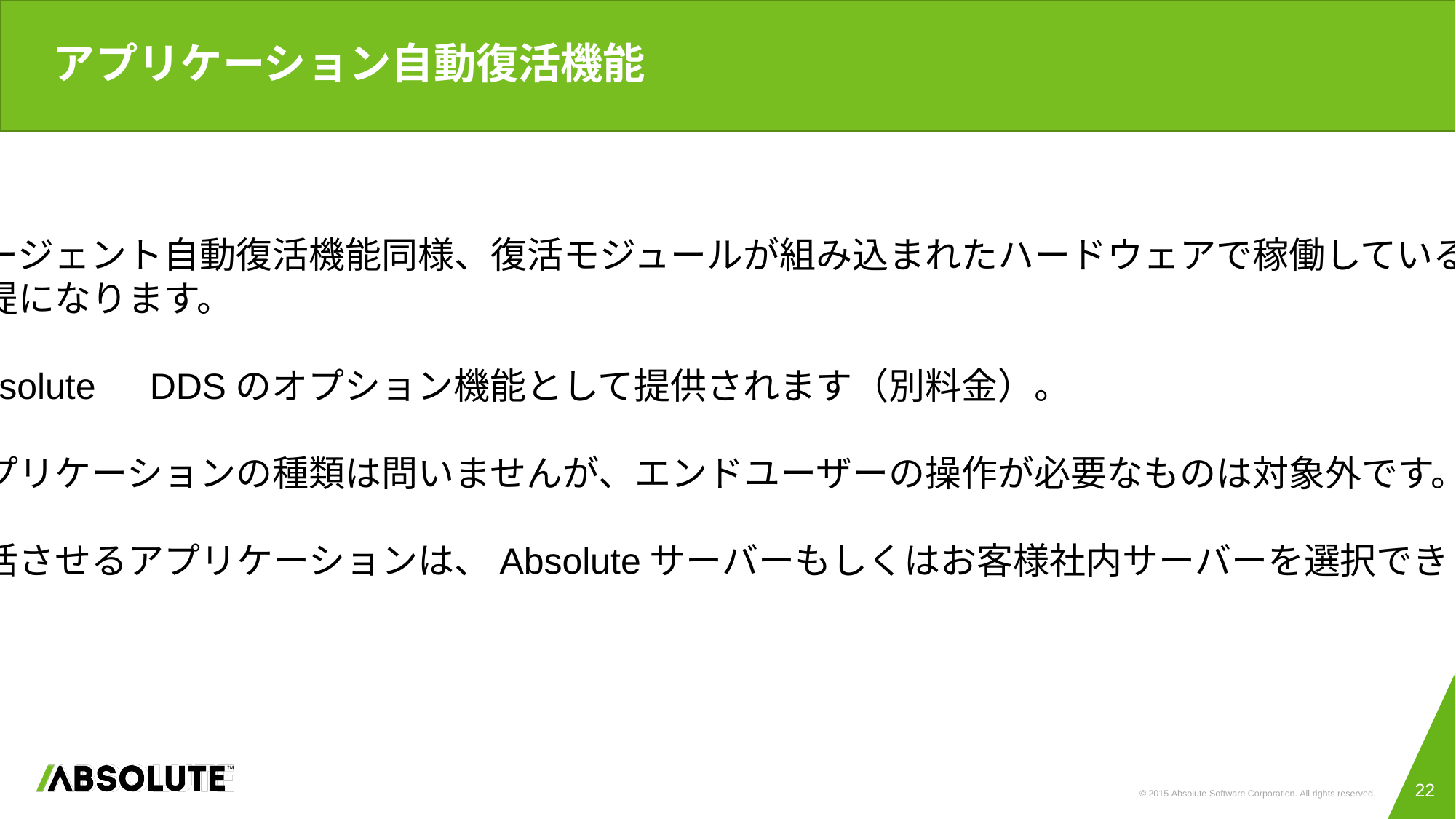

アプリケーション自動復活機能
#
・エージェント自動復活機能同様、復活モジュールが組み込まれたハードウェアで稼働していることが
　前提になります。

・Absolute　DDSのオプション機能として提供されます（別料金）。

・アプリケーションの種類は問いませんが、エンドユーザーの操作が必要なものは対象外です。

・復活させるアプリケーションは、Absoluteサーバーもしくはお客様社内サーバーを選択できます。